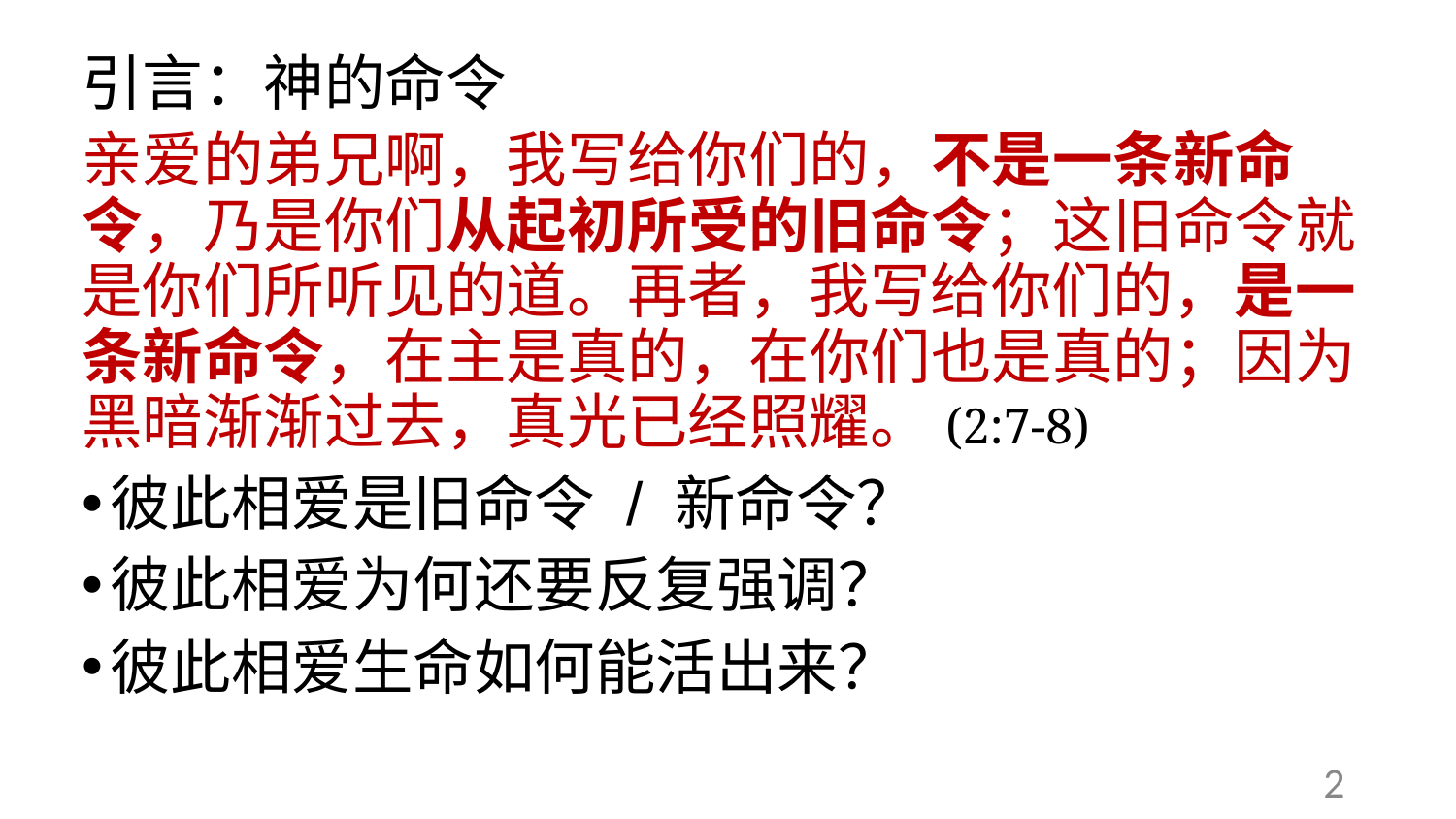

# 引言：神的命令
亲爱的弟兄啊，我写给你们的，不是一条新命令，乃是你们从起初所受的旧命令；这旧命令就是你们所听见的道。再者，我写给你们的，是一条新命令，在主是真的，在你们也是真的；因为黑暗渐渐过去，真光已经照耀。(2:7-8)
彼此相爱是旧命令 / 新命令？
彼此相爱为何还要反复强调？
彼此相爱生命如何能活出来？
2